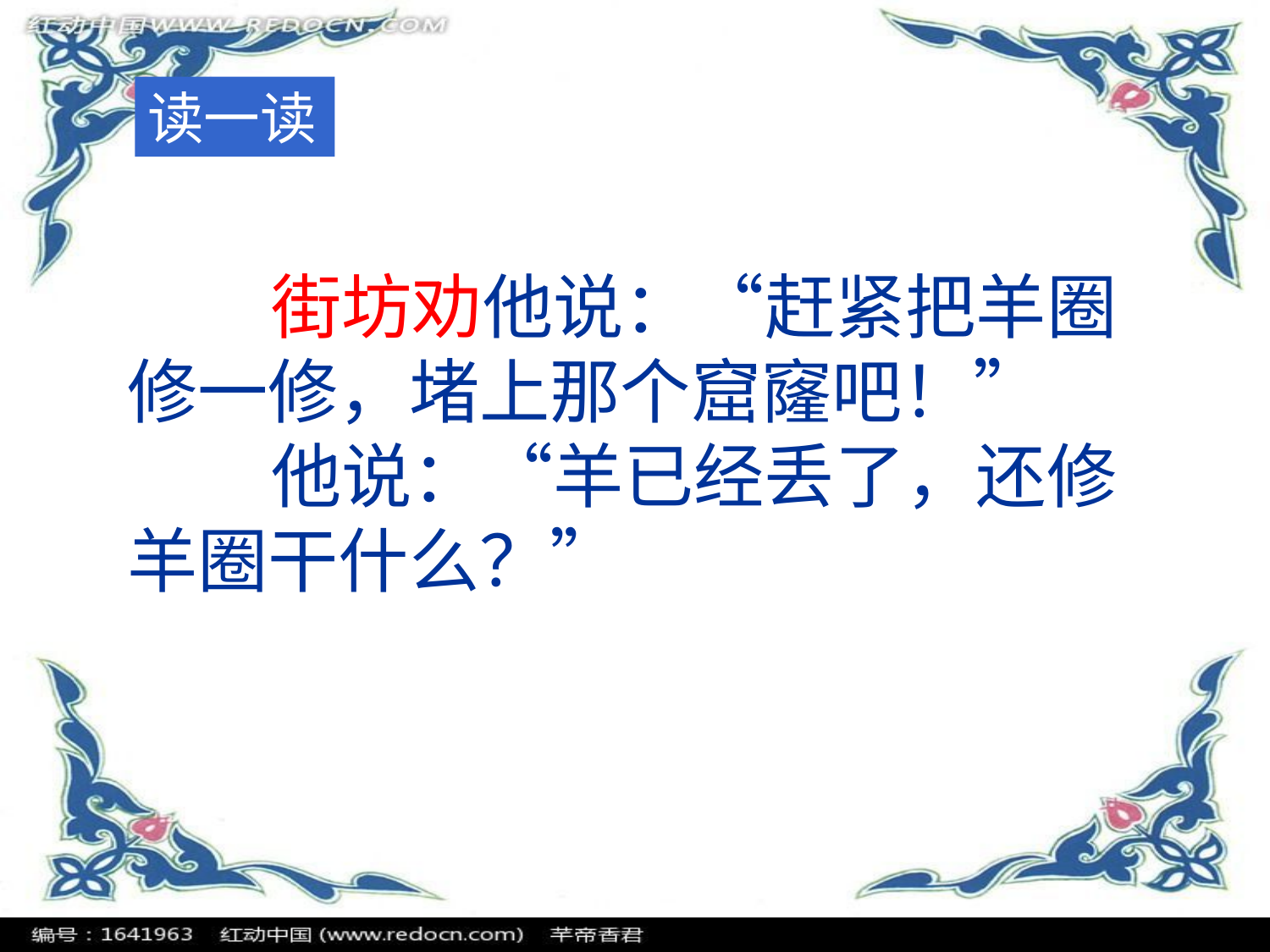

读一读
        街坊劝他说：“赶紧把羊圈修一修，堵上那个窟窿吧！”
        他说：“羊已经丢了，还修羊圈干什么？”